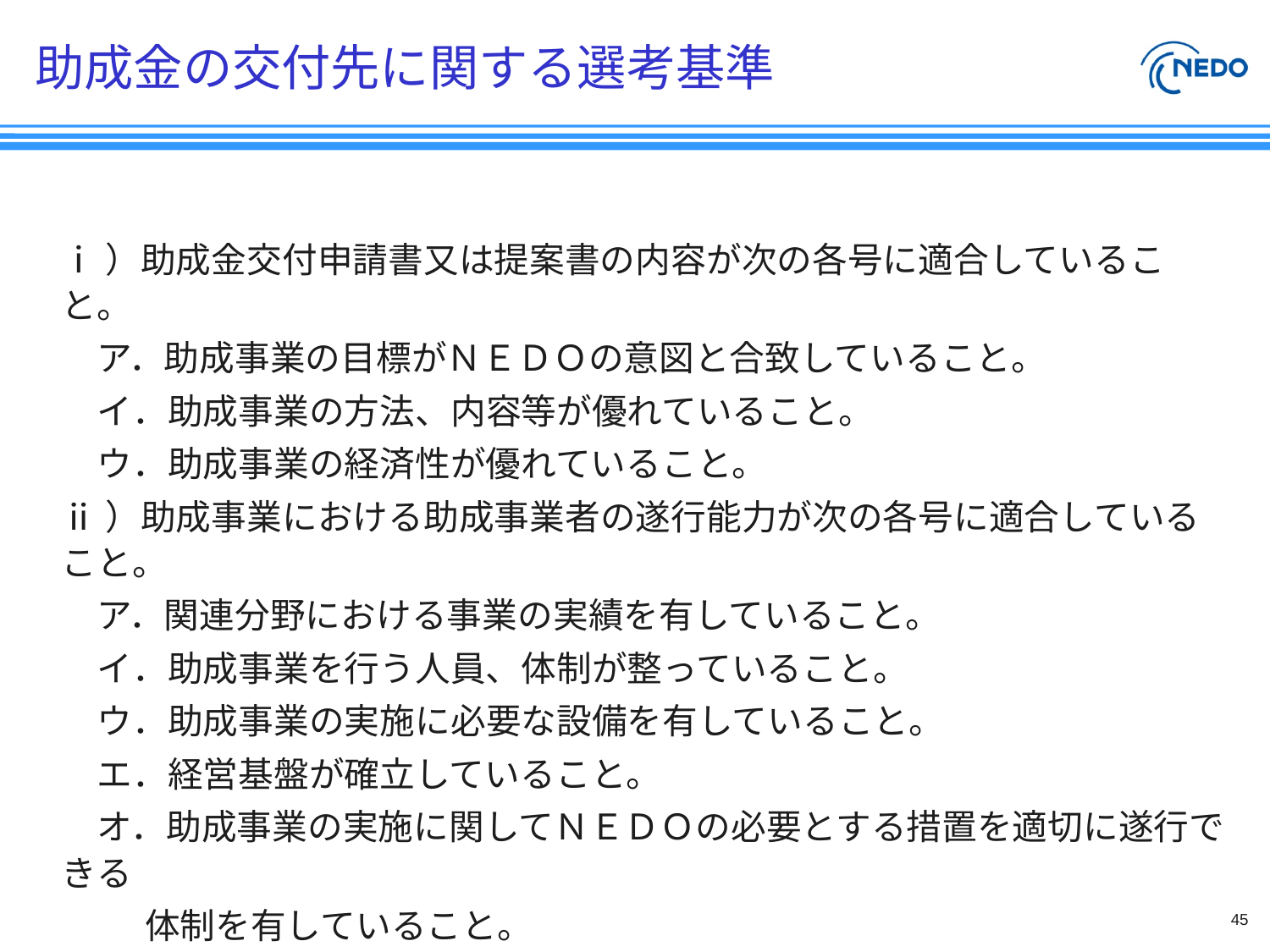

# 助成金の交付先に関する選考基準

ⅰ）助成金交付申請書又は提案書の内容が次の各号に適合していること。
　ア．助成事業の目標がＮＥＤＯの意図と合致していること。
　イ．助成事業の方法、内容等が優れていること。
　ウ．助成事業の経済性が優れていること。
ⅱ）助成事業における助成事業者の遂行能力が次の各号に適合していること。
　ア．関連分野における事業の実績を有していること。
　イ．助成事業を行う人員、体制が整っていること。
　ウ．助成事業の実施に必要な設備を有していること。
　エ．経営基盤が確立していること。
　オ．助成事業の実施に関してＮＥＤＯの必要とする措置を適切に遂行できる
    　 体制を有していること。

45